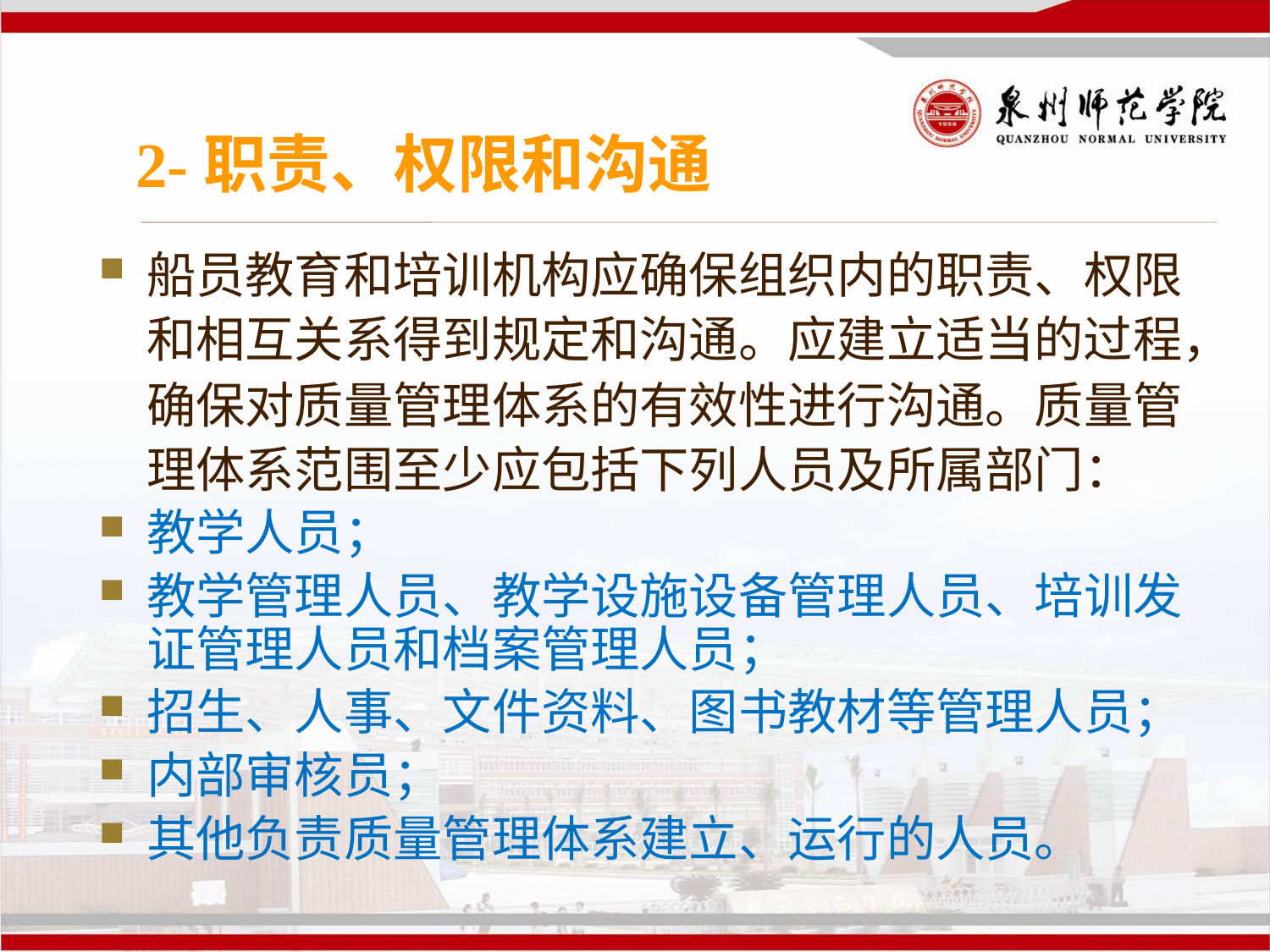

# 2-职责、权限和沟通
船员教育和培训机构应确保组织内的职责、权限和相互关系得到规定和沟通。应建立适当的过程，确保对质量管理体系的有效性进行沟通。质量管理体系范围至少应包括下列人员及所属部门：
教学人员；
教学管理人员、教学设施设备管理人员、培训发证管理人员和档案管理人员；
招生、人事、文件资料、图书教材等管理人员；
内部审核员；
其他负责质量管理体系建立、运行的人员。